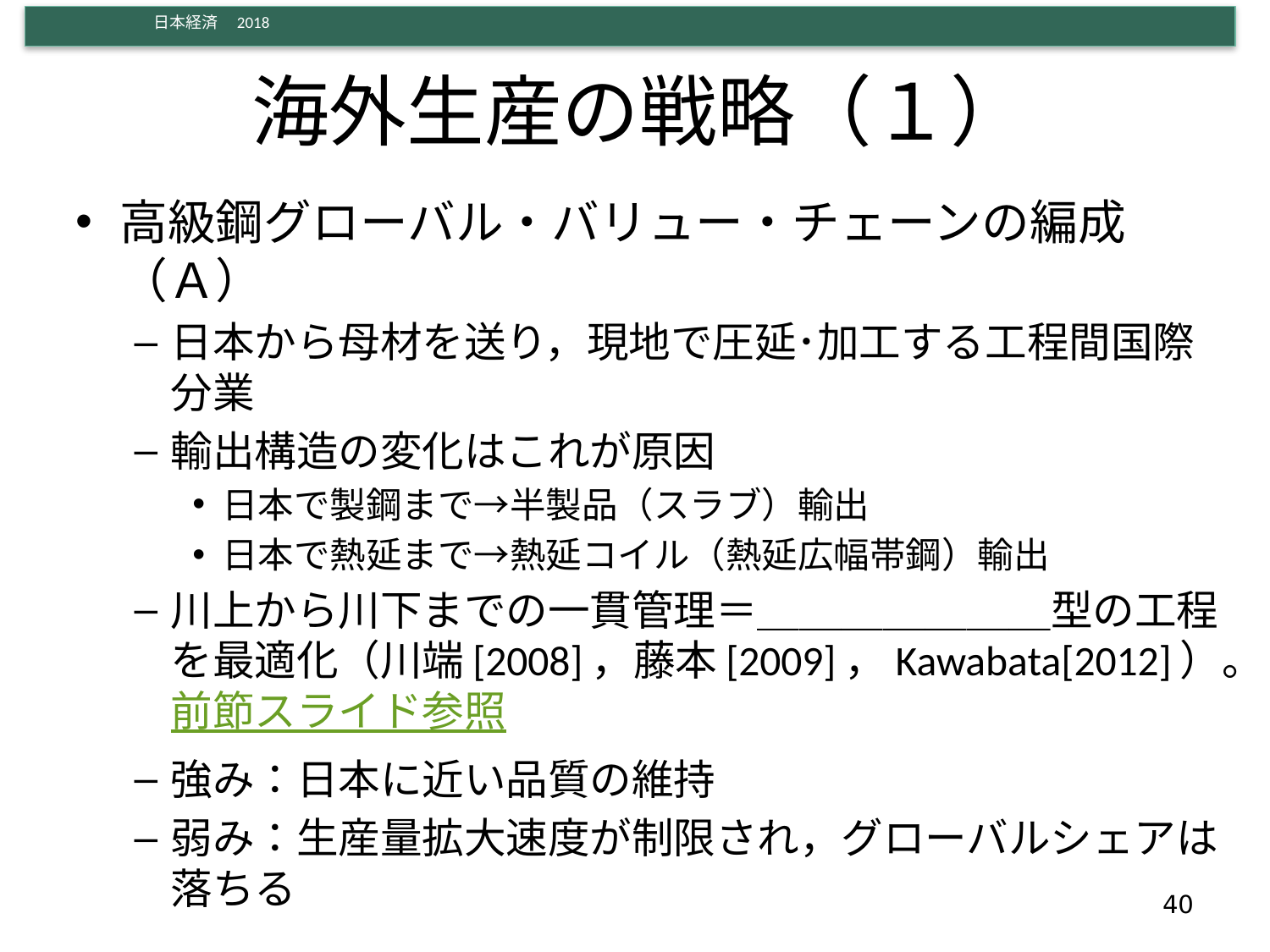

# 海外生産の戦略（１）
高級鋼グローバル・バリュー・チェーンの編成（Ａ）
日本から母材を送り，現地で圧延･加工する工程間国際分業
輸出構造の変化はこれが原因
日本で製鋼まで→半製品（スラブ）輸出
日本で熱延まで→熱延コイル（熱延広幅帯鋼）輸出
川上から川下までの一貫管理＝＿＿＿＿＿＿＿型の工程を最適化（川端[2008]，藤本[2009]，Kawabata[2012]）。前節スライド参照
強み：日本に近い品質の維持
弱み：生産量拡大速度が制限され，グローバルシェアは落ちる

40